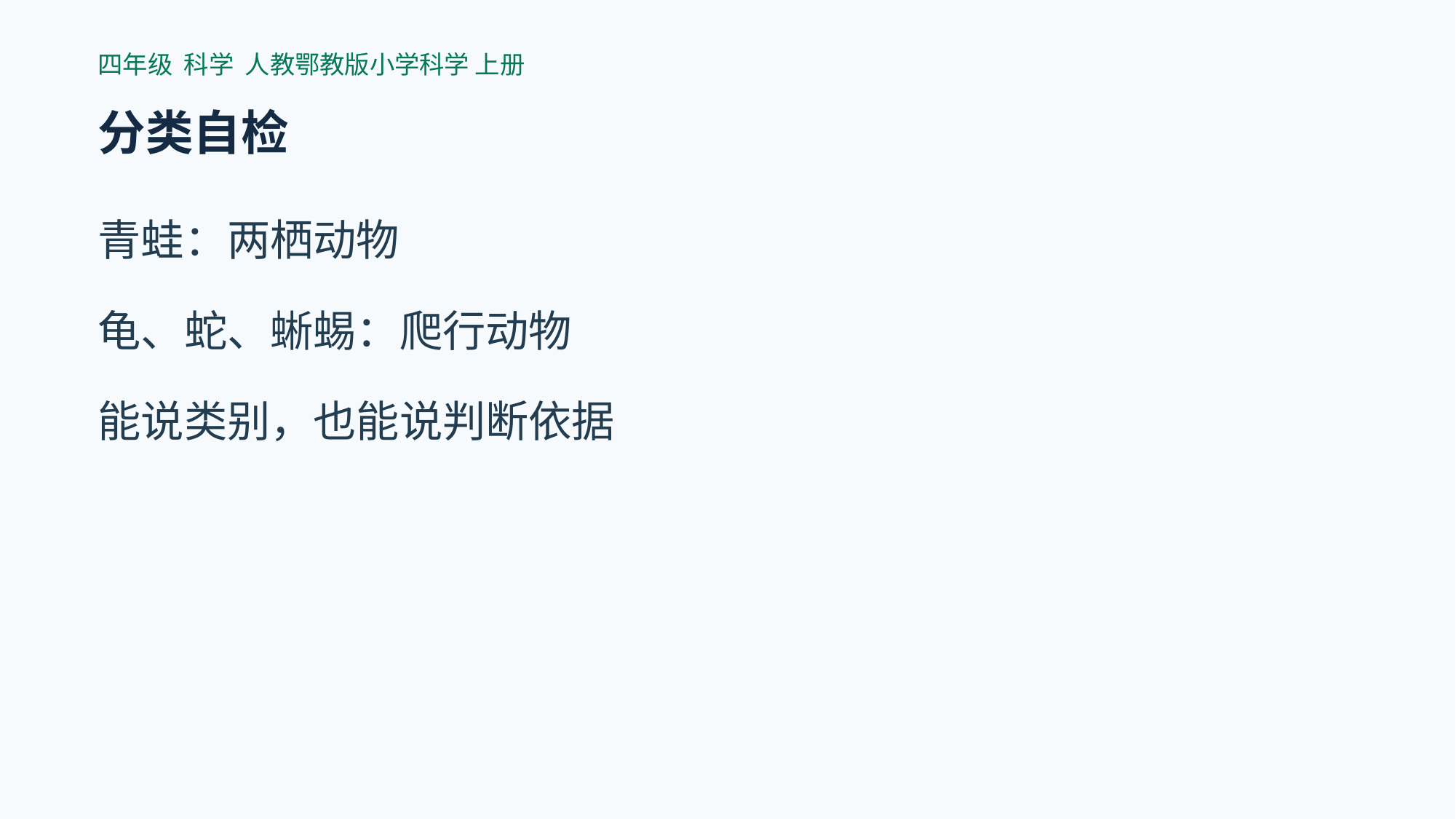

四年级  科学  人教鄂教版小学科学 上册
分类自检
青蛙：两栖动物
龟、蛇、蜥蜴：爬行动物
能说类别，也能说判断依据